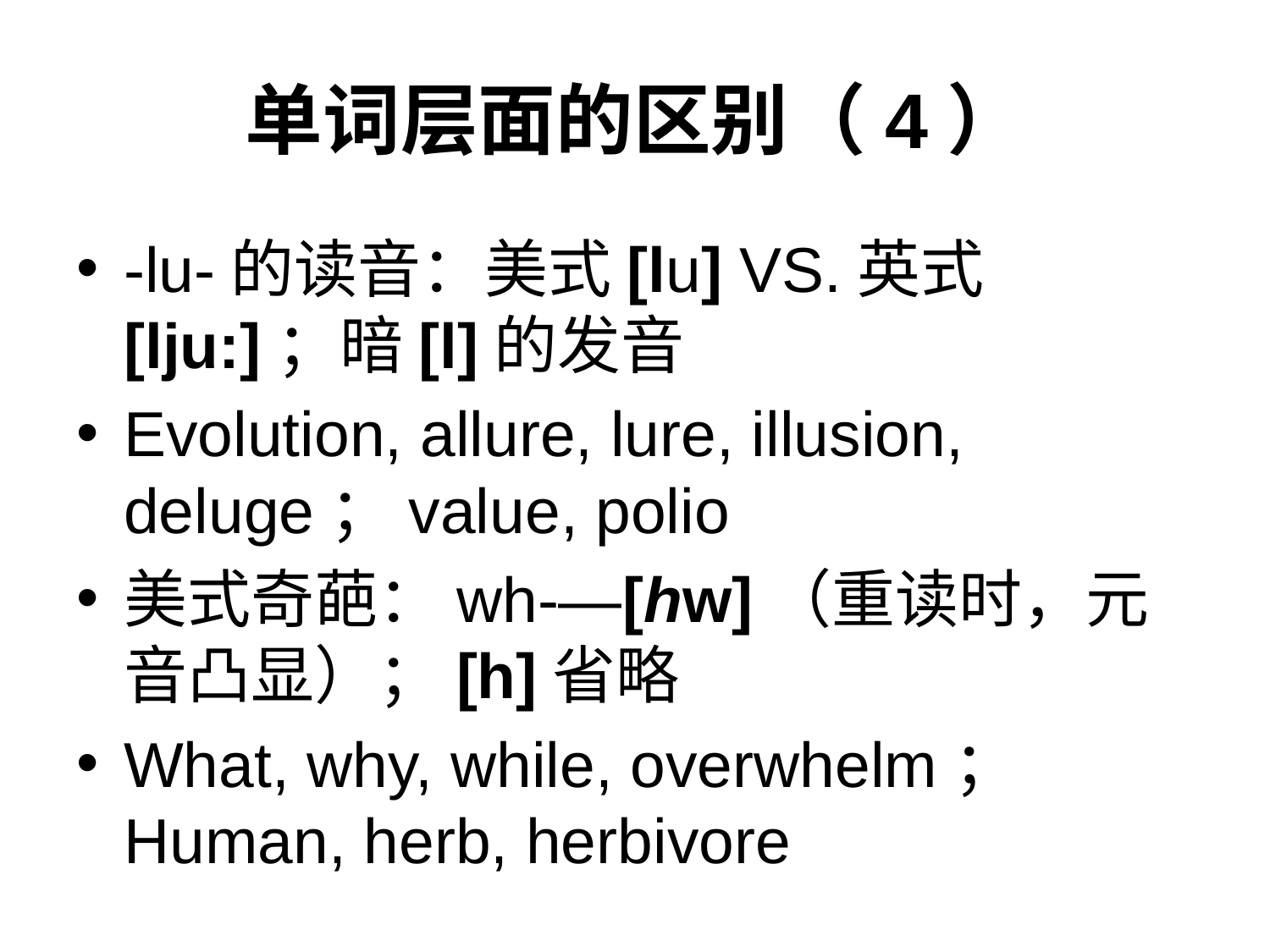

# 单词层面的区别（4）
-lu-的读音：美式[lu] VS.英式[lju:]；暗[l]的发音
Evolution, allure, lure, illusion, deluge；value, polio
美式奇葩：wh-—[hw]（重读时，元音凸显）；[h]省略
What, why, while, overwhelm；Human, herb, herbivore